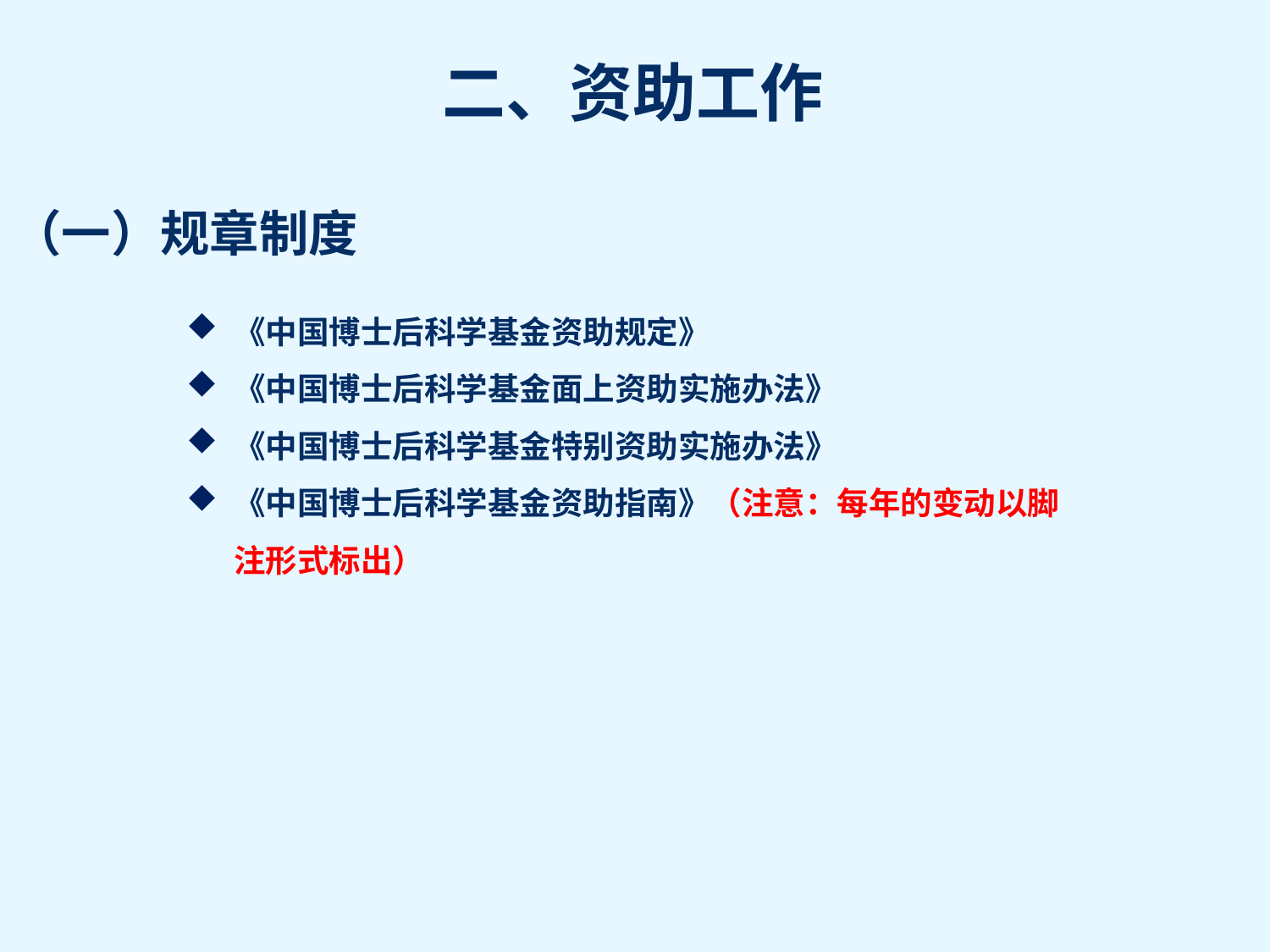

（一）规章制度

《中国博士后科学基金资助规定》
《中国博士后科学基金面上资助实施办法》
《中国博士后科学基金特别资助实施办法》
《中国博士后科学基金资助指南》（注意：每年的变动以脚注形式标出）